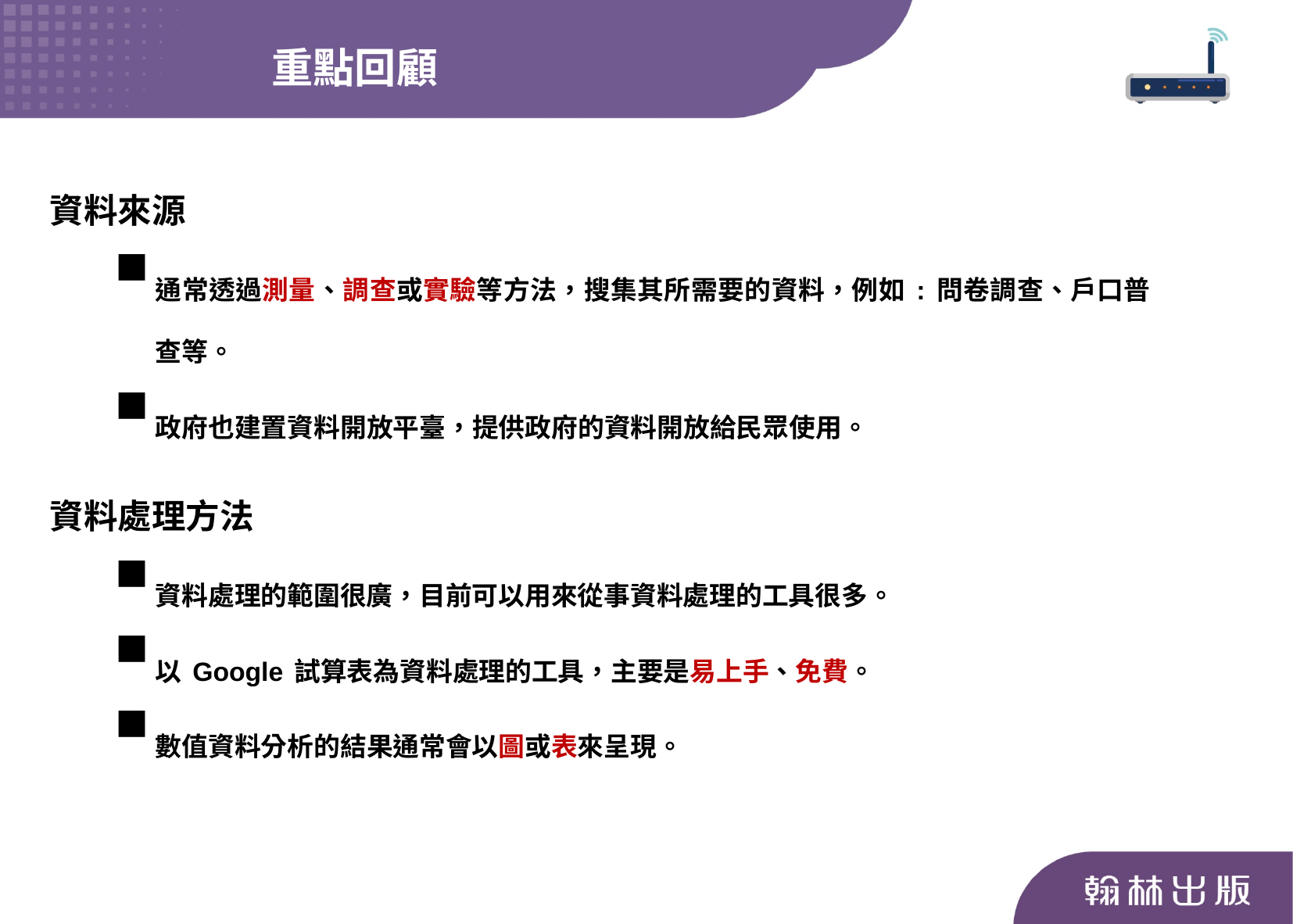

重點回顧
資料來源
通常透過測量、調查或實驗等方法，搜集其所需要的資料，例如:問卷調查、戶口普查等。
政府也建置資料開放平臺，提供政府的資料開放給民眾使用。
資料處理方法
資料處理的範圍很廣，目前可以用來從事資料處理的工具很多。
以Google試算表為資料處理的工具，主要是易上手、免費。
數值資料分析的結果通常會以圖或表來呈現。